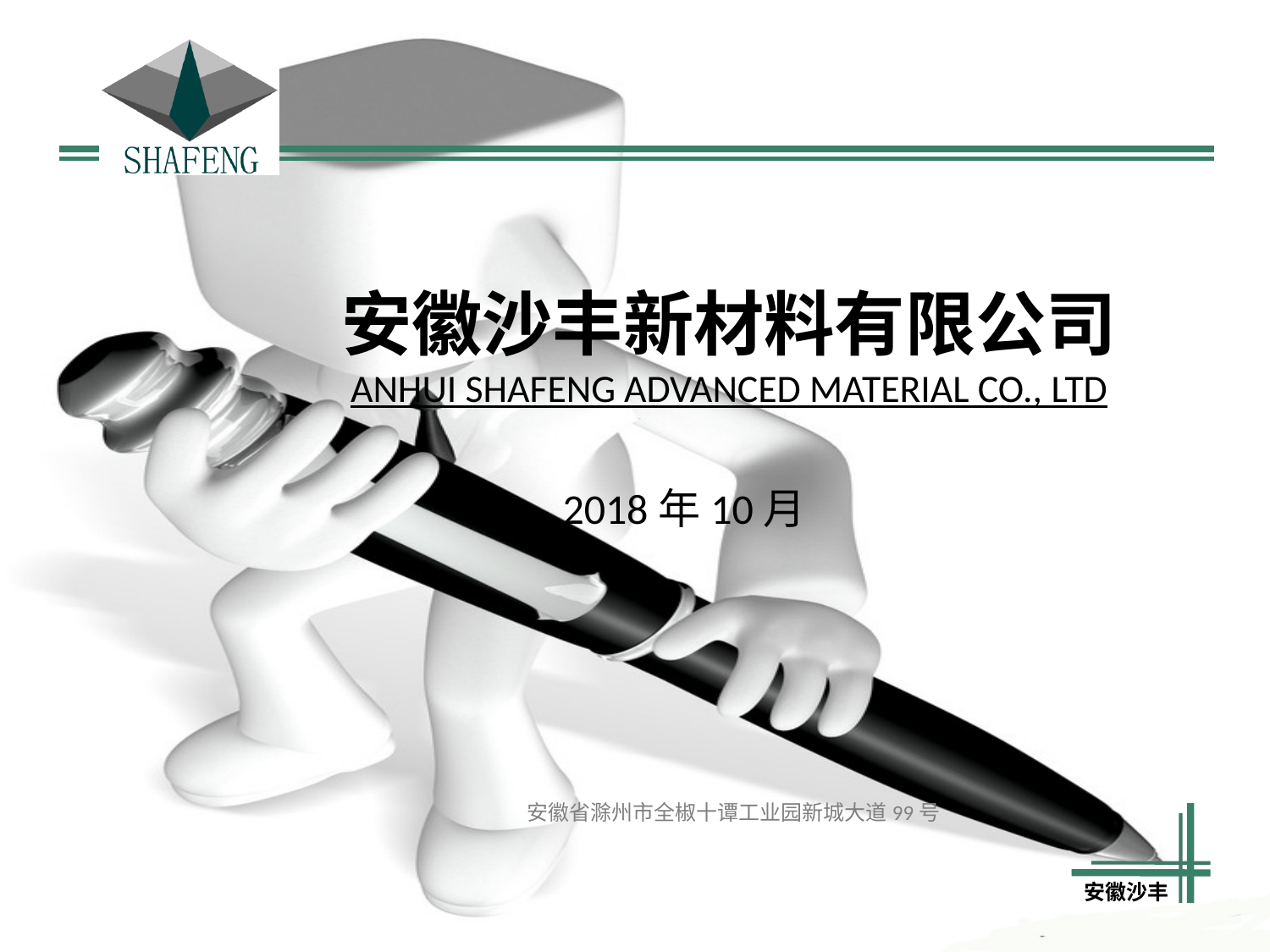

# 安徽沙丰新材料有限公司 ANHUI SHAFENG ADVANCED MATERIAL CO., LTD
2018年10月
安徽省滁州市全椒十谭工业园新城大道99号